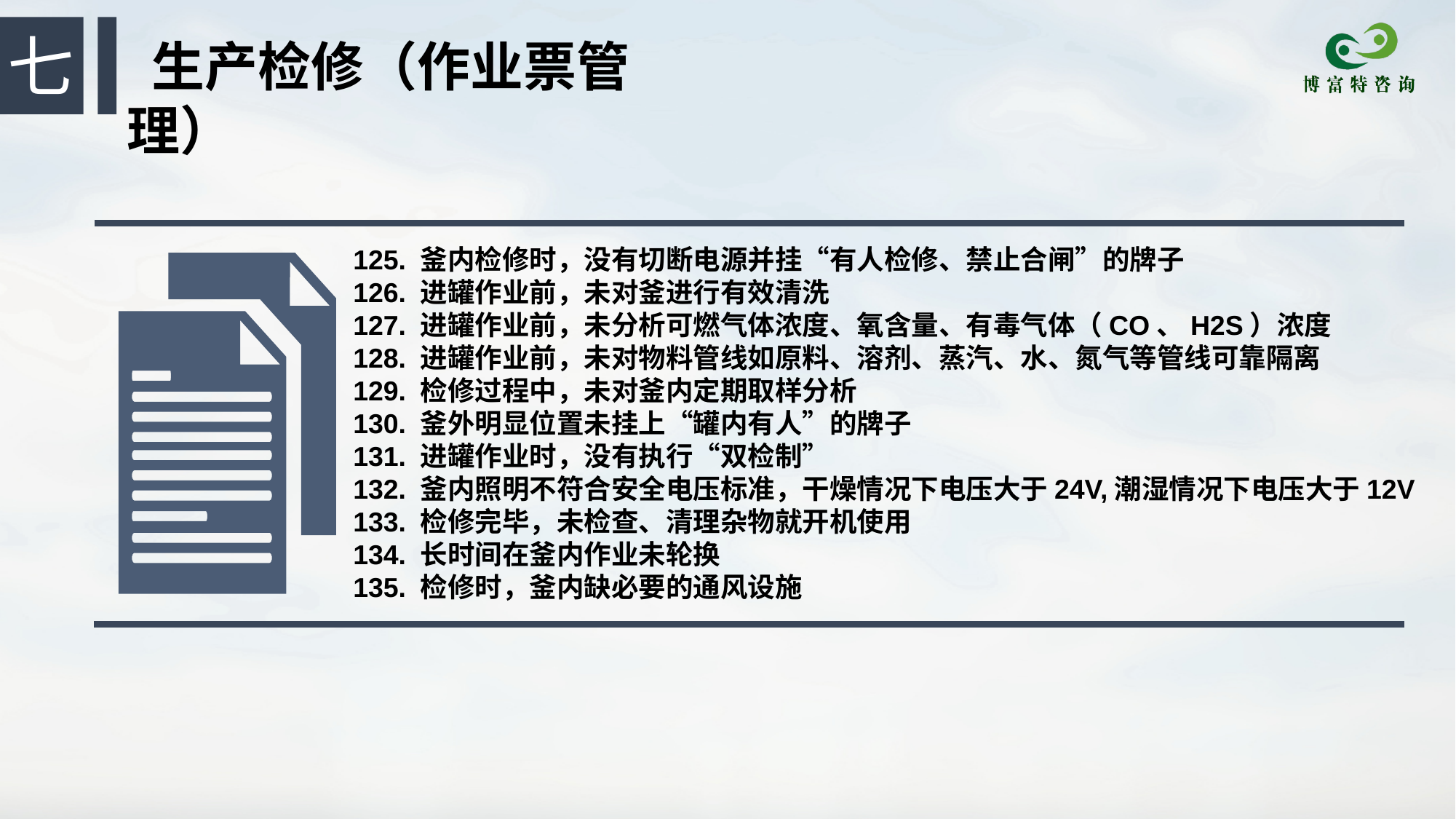

七

 生产检修（作业票管理）
125. 釜内检修时，没有切断电源并挂“有人检修、禁止合闸”的牌子
126. 进罐作业前，未对釜进行有效清洗
127. 进罐作业前，未分析可燃气体浓度、氧含量、有毒气体（CO、H2S）浓度
128. 进罐作业前，未对物料管线如原料、溶剂、蒸汽、水、氮气等管线可靠隔离
129. 检修过程中，未对釜内定期取样分析
130. 釜外明显位置未挂上“罐内有人”的牌子
131. 进罐作业时，没有执行“双检制”
132. 釜内照明不符合安全电压标准，干燥情况下电压大于24V,潮湿情况下电压大于12V
133. 检修完毕，未检查、清理杂物就开机使用
134. 长时间在釜内作业未轮换
135. 检修时，釜内缺必要的通风设施